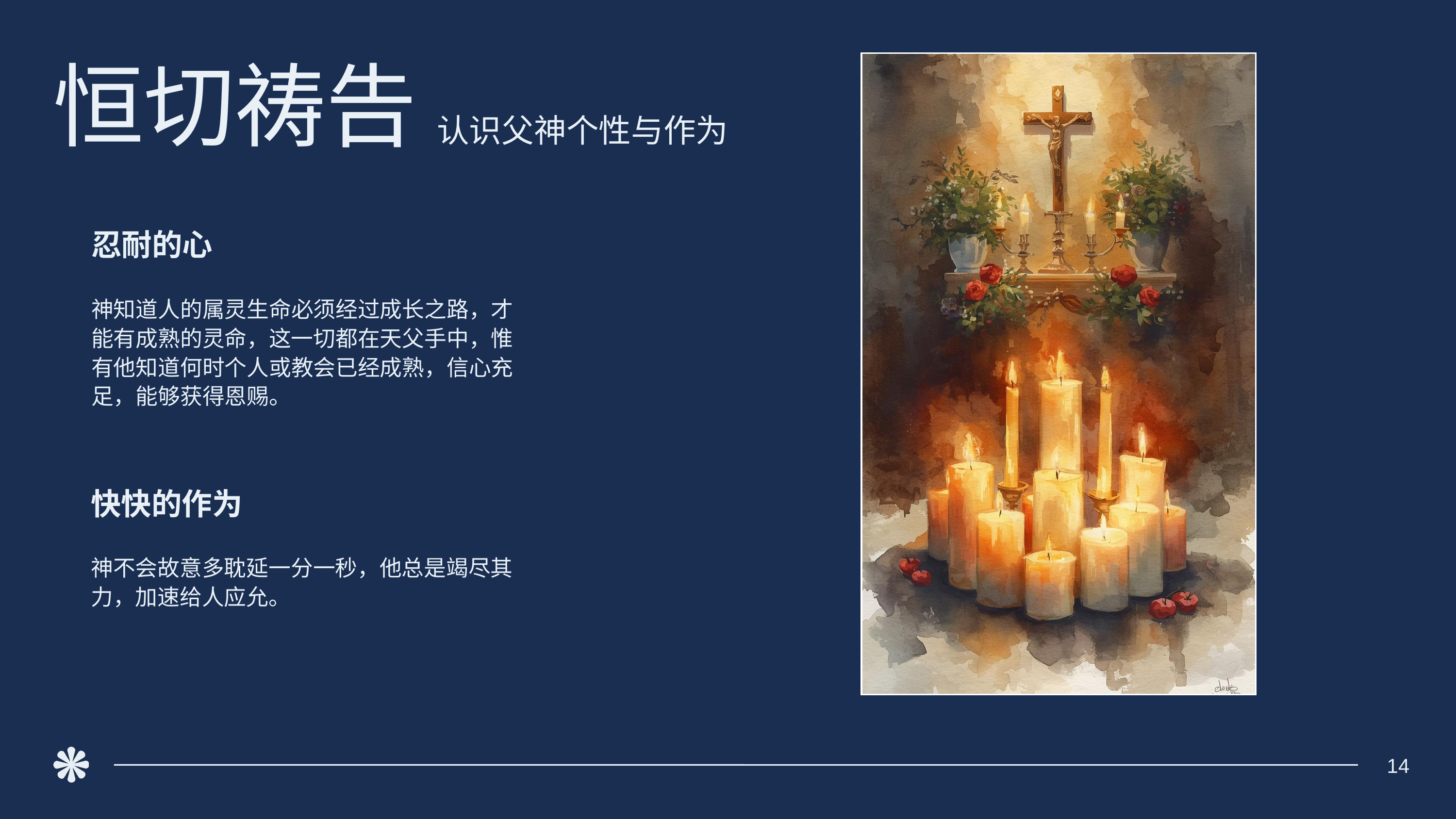

恒切祷告
认识父神个性与作为

忍耐的心
神知道人的属灵生命必须经过成长之路，才能有成熟的灵命，这一切都在天父手中，惟有他知道何时个人或教会已经成熟，信心充足，能够获得恩赐。
快快的作为
神不会故意多耽延一分一秒，他总是竭尽其力，加速给人应允。

14